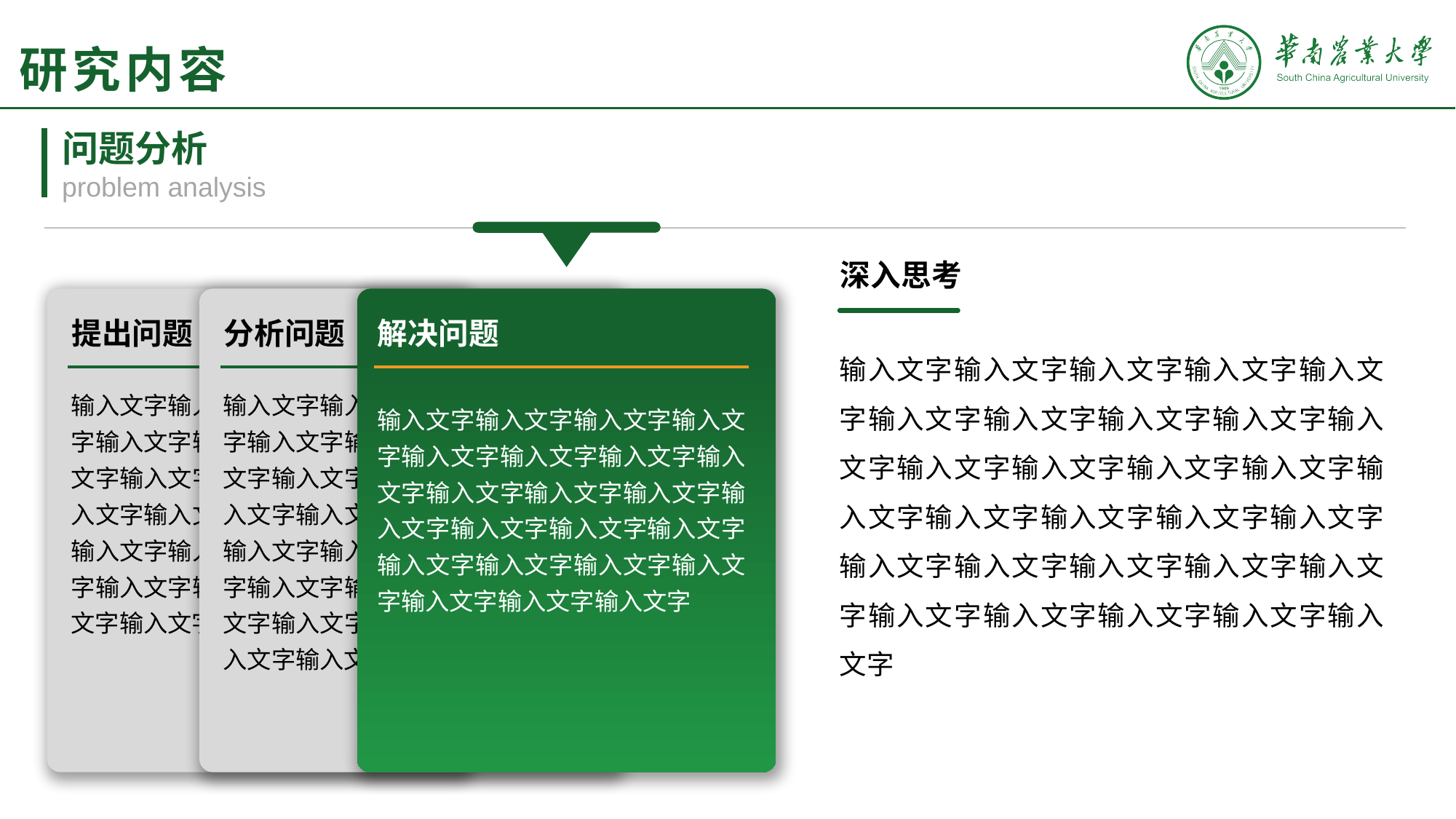

# 研究内容
问题分析
problem analysis

深入思考
输入文字输入文字输入文字输入文字输入文字输入文字输入文字输入文字输入文字输入文字输入文字输入文字输入文字输入文字输入文字输入文字输入文字输入文字输入文字输入文字输入文字输入文字输入文字输入文字输入文字输入文字输入文字输入文字输入文字

提出问题
输入文字输入文字输入文字输入文字输入文字输入文字输入文字输入文字输入文字输入文字输入文字输入文字输入文字输入文字输入文字输入文字输入文字输入文字输入文字输入文字输入文字输入文字输入文字输入文字

分析问题
输入文字输入文字输入文字输入文字输入文字输入文字输入文字输入文字输入文字输入文字输入文字输入文字输入文字输入文字输入文字输入文字输入文字输入文字输入文字输入文字输入文字输入文字输入文字输入文字输入文字输入文字输入文字输入文字

解决问题
输入文字输入文字输入文字输入文字输入文字输入文字输入文字输入文字输入文字输入文字输入文字输入文字输入文字输入文字输入文字输入文字输入文字输入文字输入文字输入文字输入文字输入文字